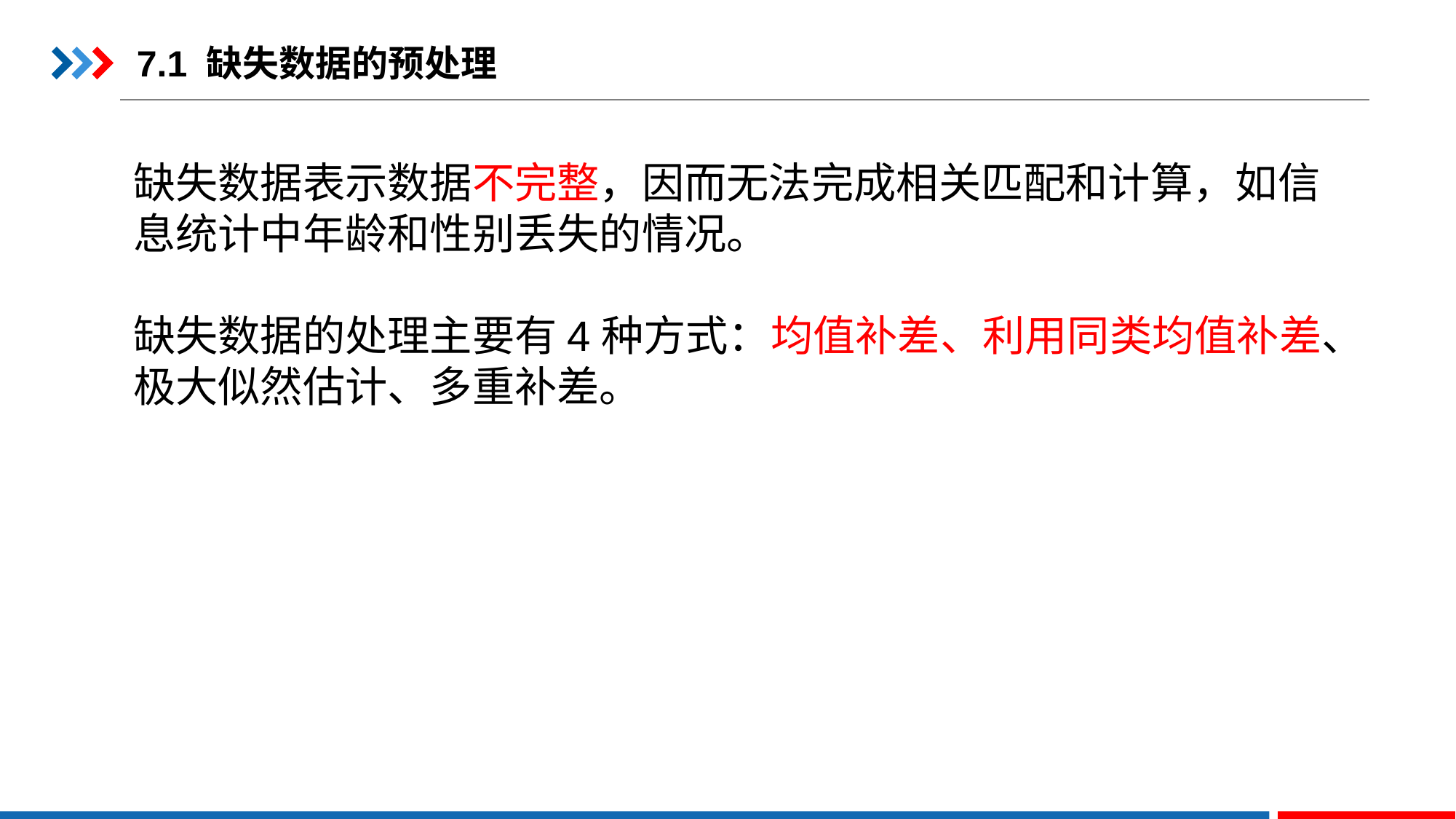

7.1 缺失数据的预处理
缺失数据表示数据不完整，因而无法完成相关匹配和计算，如信息统计中年龄和性别丢失的情况。

缺失数据的处理主要有4种方式：均值补差、利用同类均值补差、极大似然估计、多重补差。